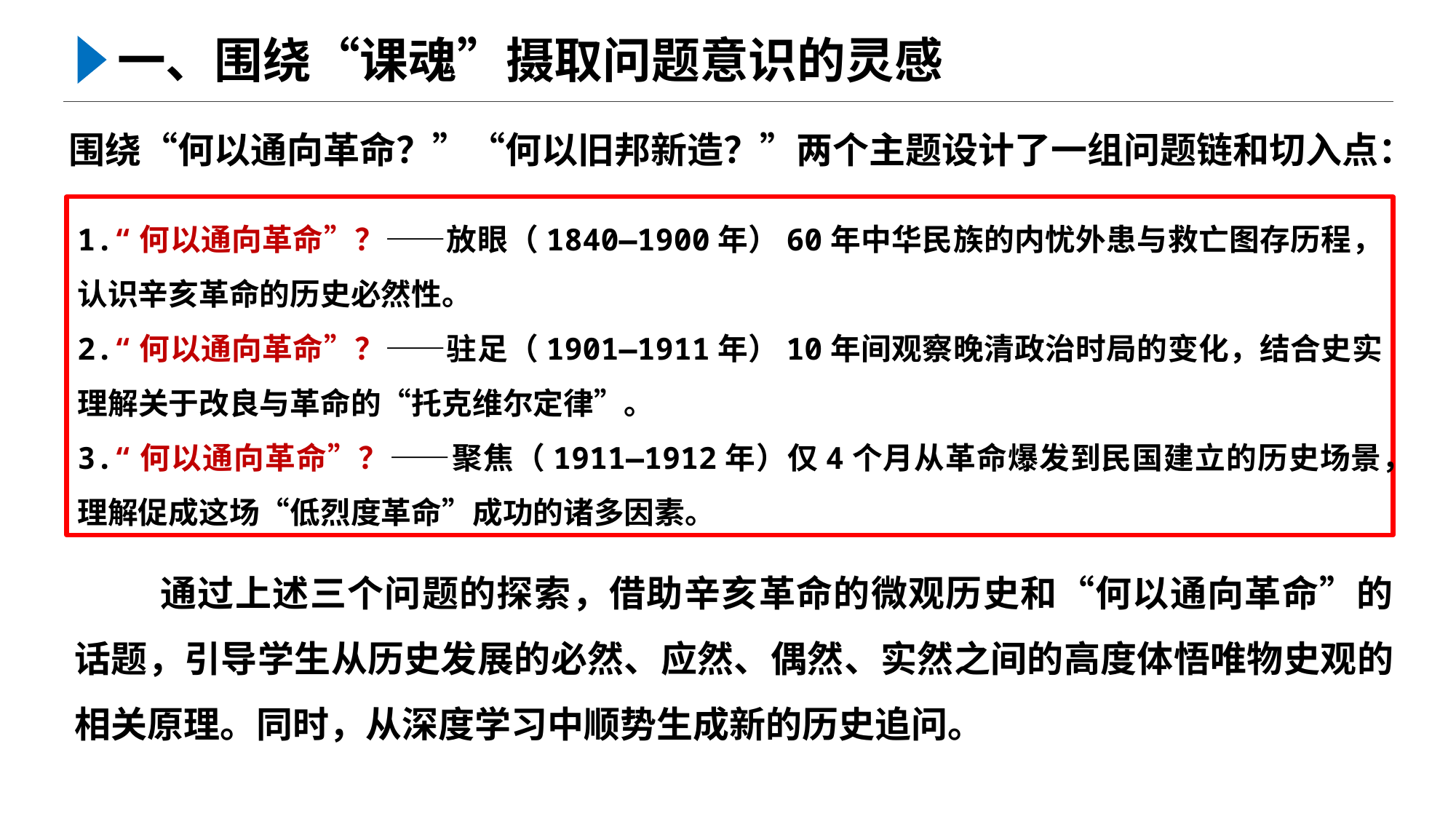

一、围绕“课魂”摄取问题意识的灵感

围绕“何以通向革命？”“何以旧邦新造？”两个主题设计了一组问题链和切入点：
1.“何以通向革命”？——放眼（1840—1900年）60年中华民族的内忧外患与救亡图存历程，认识辛亥革命的历史必然性。
2.“何以通向革命”？——驻足（1901—1911年）10年间观察晚清政治时局的变化，结合史实理解关于改良与革命的“托克维尔定律”。
3.“何以通向革命”？——聚焦（1911—1912年）仅4个月从革命爆发到民国建立的历史场景，理解促成这场“低烈度革命”成功的诸多因素。
通过上述三个问题的探索，借助辛亥革命的微观历史和“何以通向革命”的话题，引导学生从历史发展的必然、应然、偶然、实然之间的高度体悟唯物史观的相关原理。同时，从深度学习中顺势生成新的历史追问。